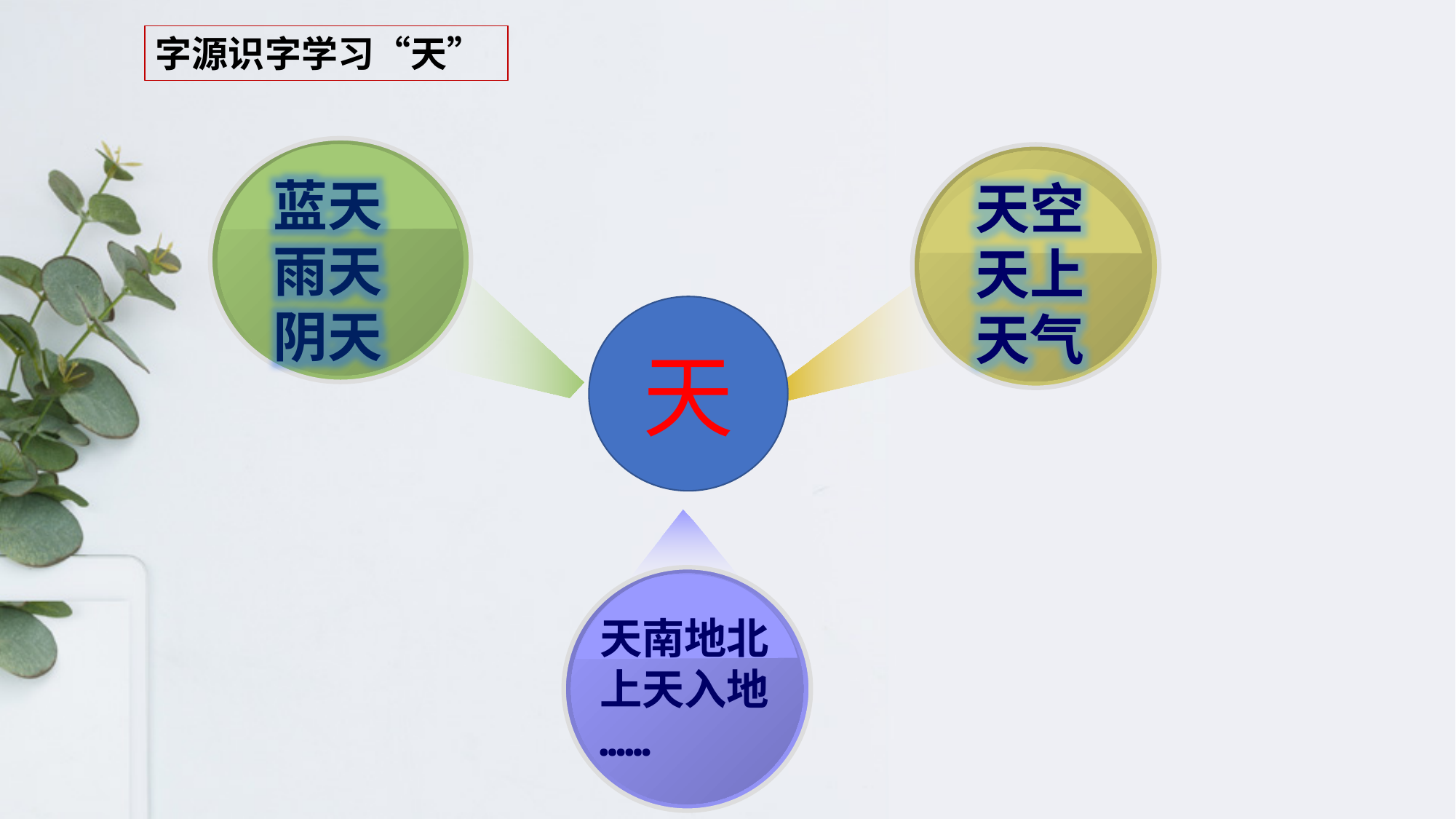

字源识字学习“天”

蓝天
雨天
阴天

天空
天上
天气

天

天南地北
上天入地
……